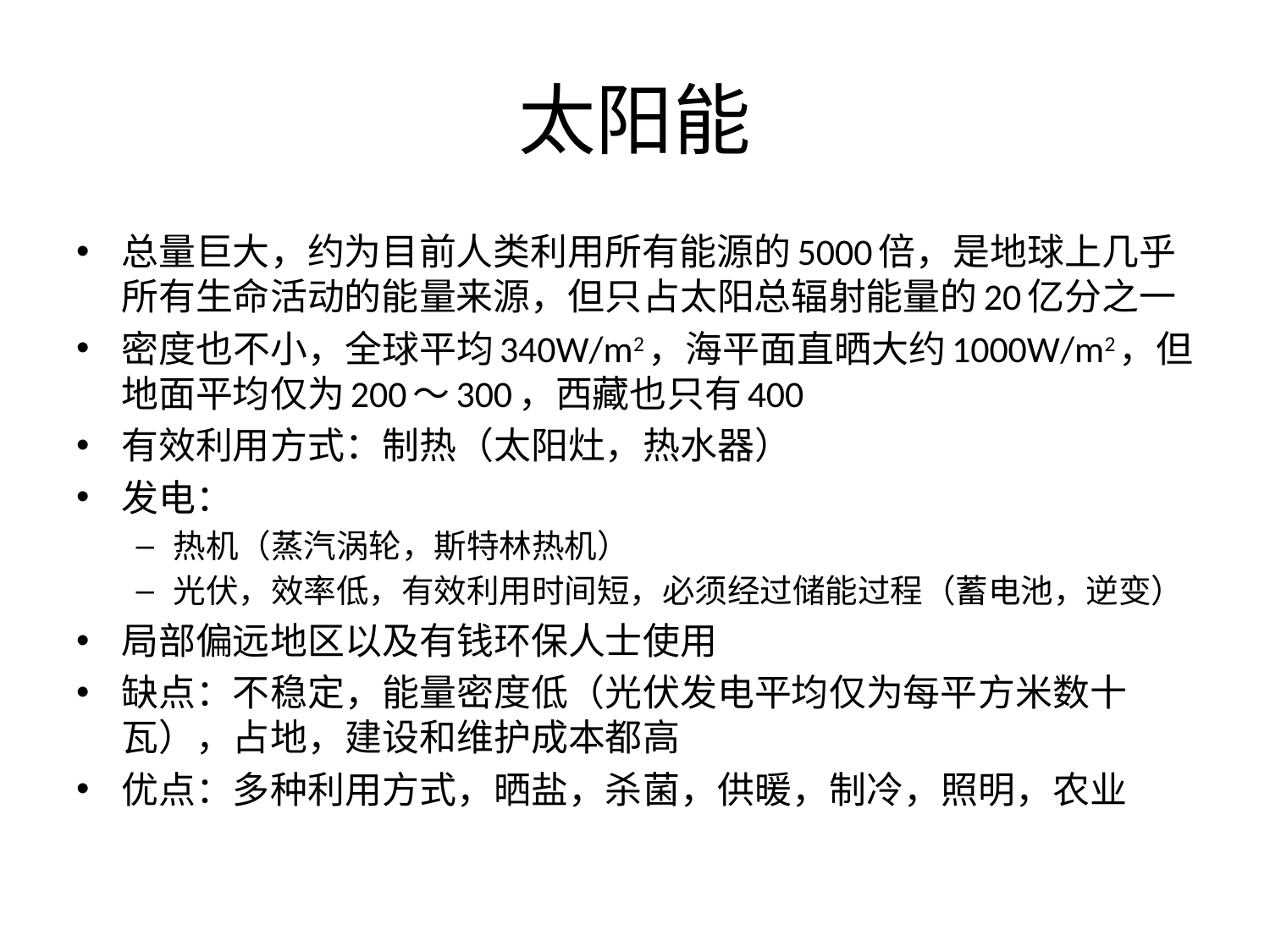

# 太阳能
总量巨大，约为目前人类利用所有能源的5000倍，是地球上几乎所有生命活动的能量来源，但只占太阳总辐射能量的20亿分之一
密度也不小，全球平均340W/m2，海平面直晒大约1000W/m2，但地面平均仅为200～300，西藏也只有400
有效利用方式：制热（太阳灶，热水器）
发电：
热机（蒸汽涡轮，斯特林热机）
光伏，效率低，有效利用时间短，必须经过储能过程（蓄电池，逆变）
局部偏远地区以及有钱环保人士使用
缺点：不稳定，能量密度低（光伏发电平均仅为每平方米数十瓦），占地，建设和维护成本都高
优点：多种利用方式，晒盐，杀菌，供暖，制冷，照明，农业